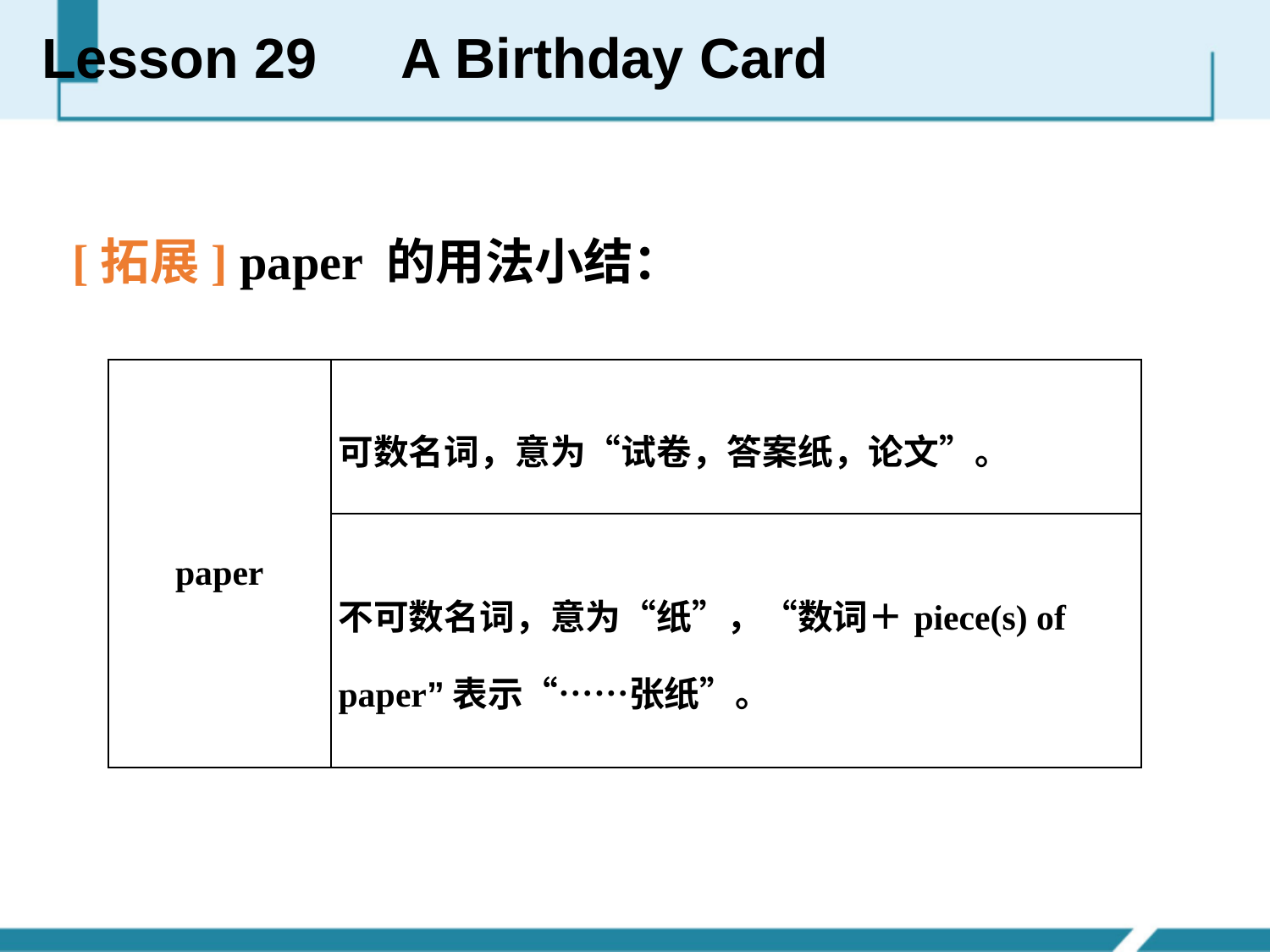

Lesson 29　A Birthday Card
[拓展] paper 的用法小结：
| paper | 可数名词，意为“试卷，答案纸，论文”。 |
| --- | --- |
|  | 不可数名词，意为“纸”，“数词＋piece(s) of paper”表示“……张纸”。 |